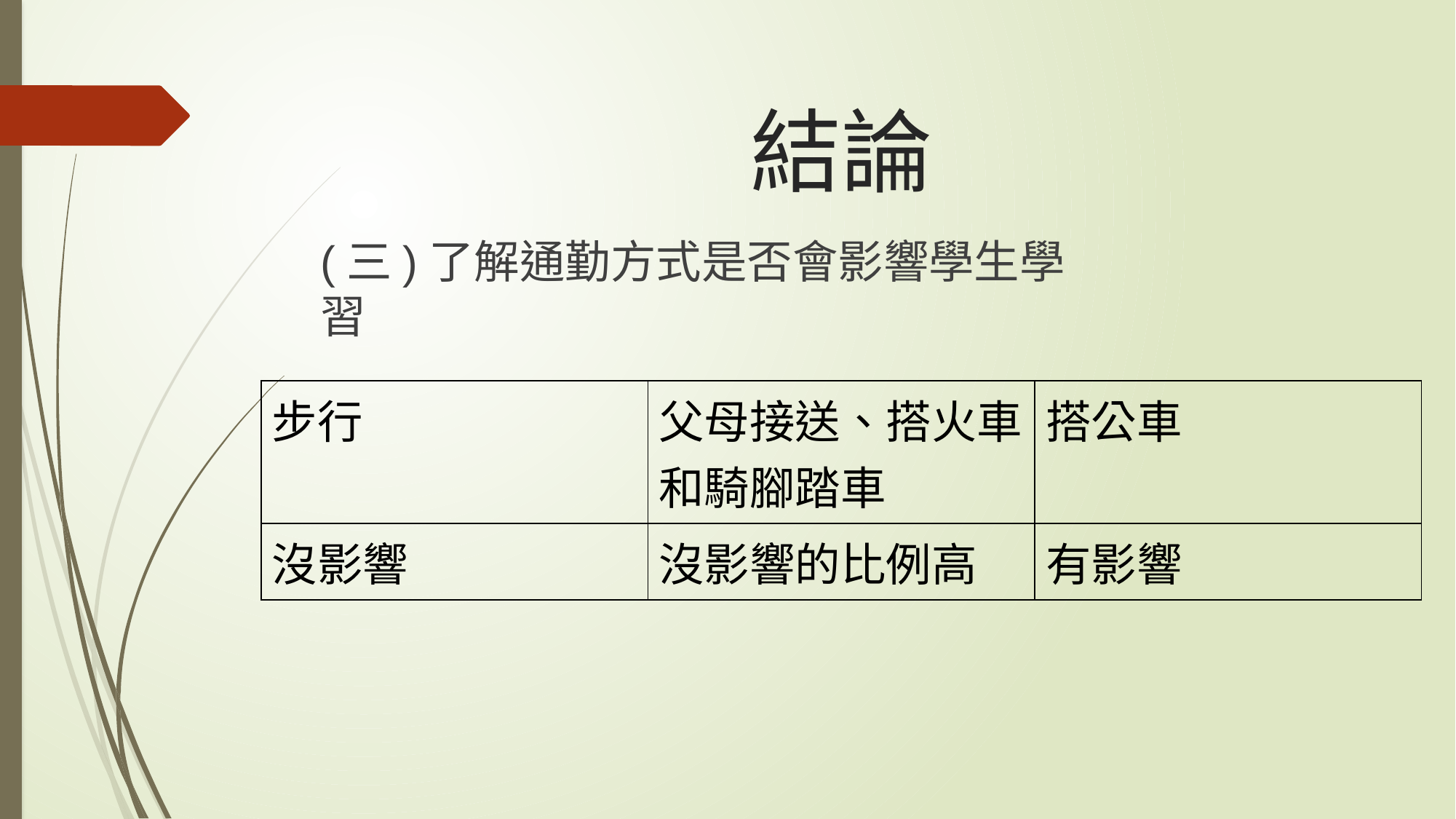

# 結論
(三)了解通勤方式是否會影響學生學習
| 步行 | 父母接送、搭火車和騎腳踏車 | 搭公車 |
| --- | --- | --- |
| 沒影響 | 沒影響的比例高 | 有影響 |